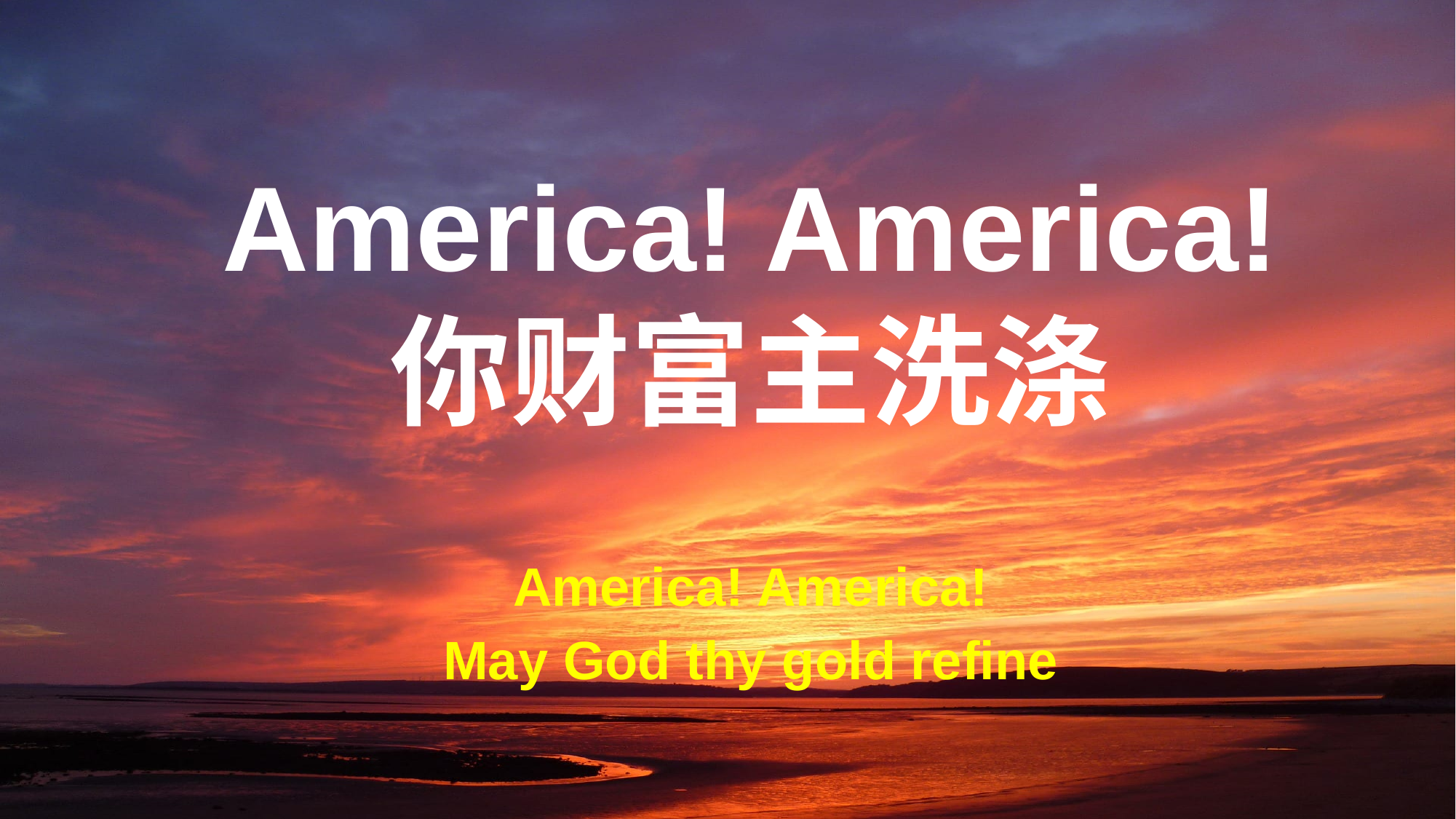

America! America!
你财富主洗涤

America! America!
May God thy gold refine